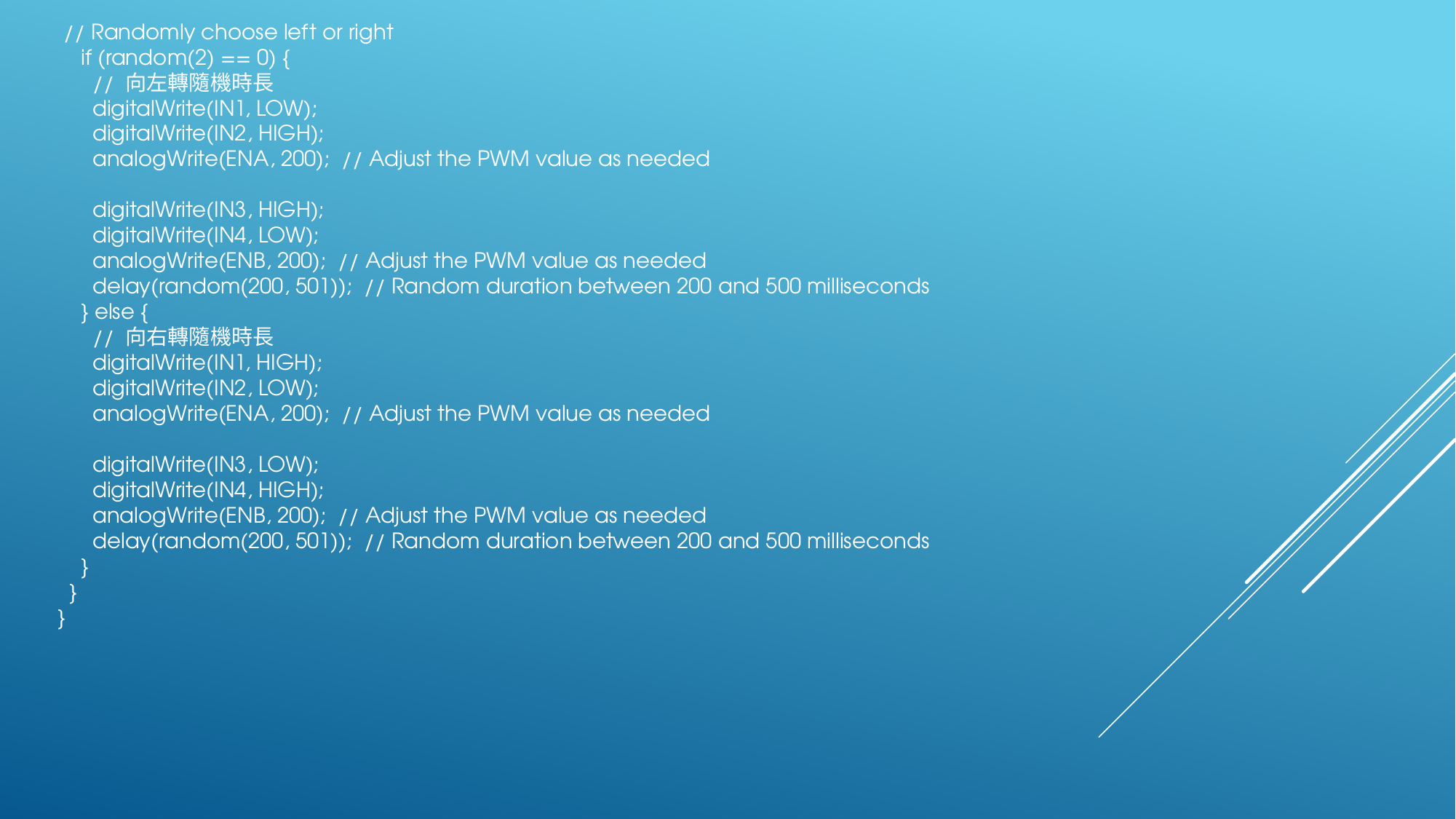

// Randomly choose left or right
    if (random(2) == 0) {
      // 向左轉隨機時長
      digitalWrite(IN1, LOW);
      digitalWrite(IN2, HIGH);
      analogWrite(ENA, 200);  // Adjust the PWM value as needed

      digitalWrite(IN3, HIGH);
      digitalWrite(IN4, LOW);
      analogWrite(ENB, 200);  // Adjust the PWM value as needed
      delay(random(200, 501));  // Random duration between 200 and 500 milliseconds
    } else {
      // 向右轉隨機時長
      digitalWrite(IN1, HIGH);
      digitalWrite(IN2, LOW);
      analogWrite(ENA, 200);  // Adjust the PWM value as needed

      digitalWrite(IN3, LOW);
      digitalWrite(IN4, HIGH);
      analogWrite(ENB, 200);  // Adjust the PWM value as needed
      delay(random(200, 501));  // Random duration between 200 and 500 milliseconds
    }
  }
}